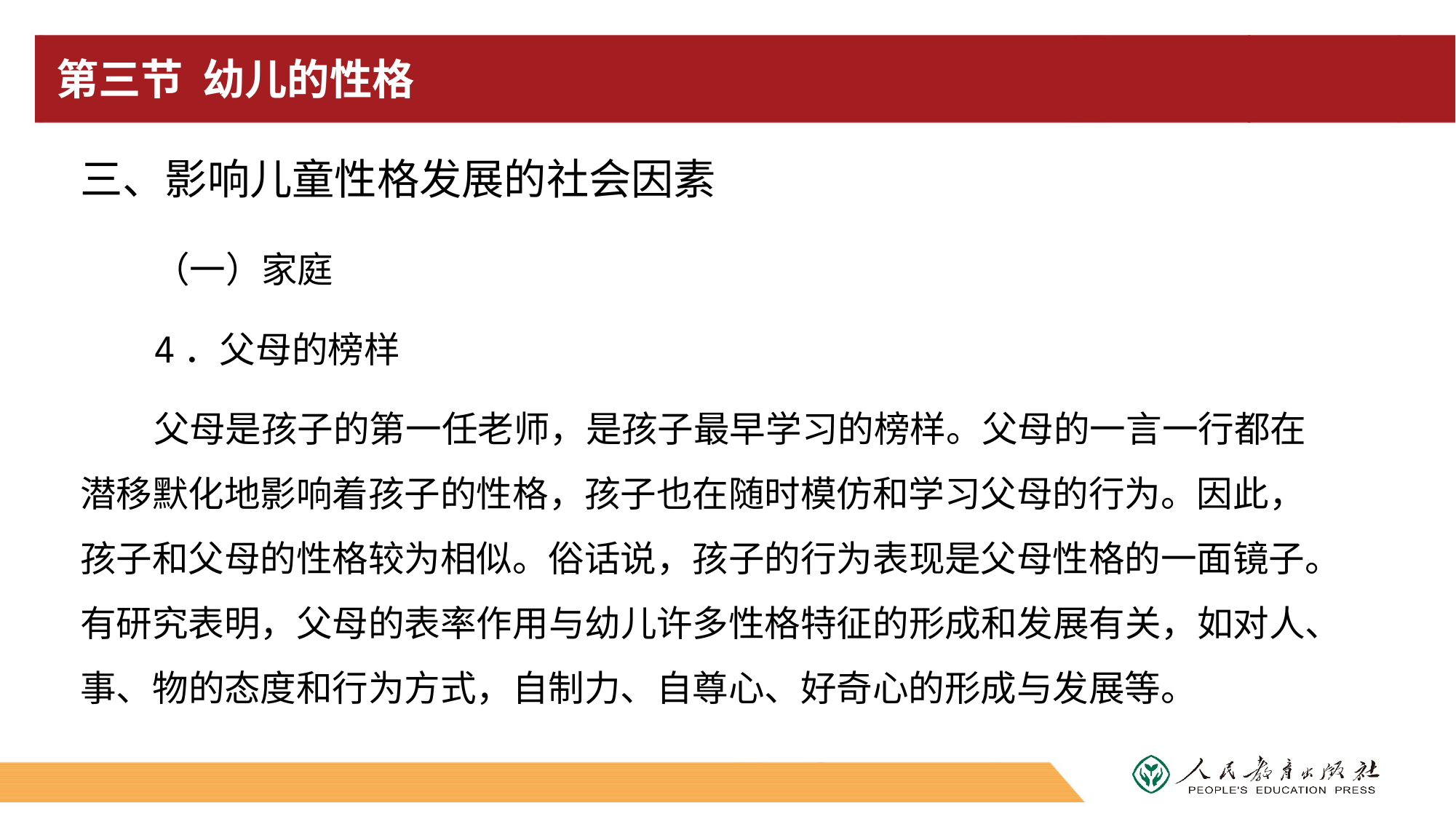

# 第三节  幼儿的性格
三、影响儿童性格发展的社会因素
（一）家庭
4．父母的榜样
父母是孩子的第一任老师，是孩子最早学习的榜样。父母的一言一行都在潜移默化地影响着孩子的性格，孩子也在随时模仿和学习父母的行为。因此，孩子和父母的性格较为相似。俗话说，孩子的行为表现是父母性格的一面镜子。有研究表明，父母的表率作用与幼儿许多性格特征的形成和发展有关，如对人、事、物的态度和行为方式，自制力、自尊心、好奇心的形成与发展等。